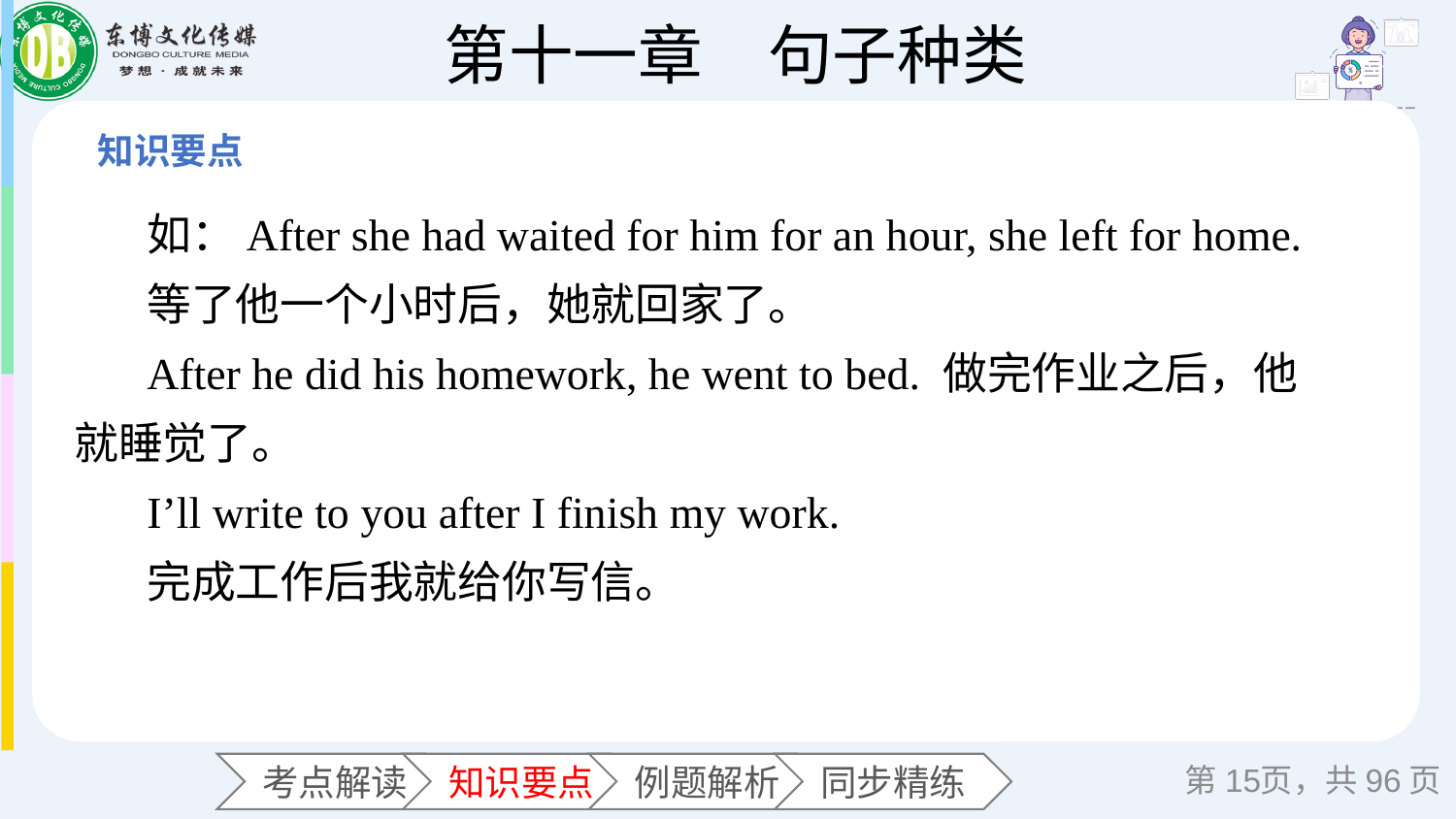

如：After she had waited for him for an hour, she left for home.
等了他一个小时后，她就回家了。
After he did his homework, he went to bed. 做完作业之后，他就睡觉了。
I’ll write to you after I finish my work.
完成工作后我就给你写信。
第15页，共96页